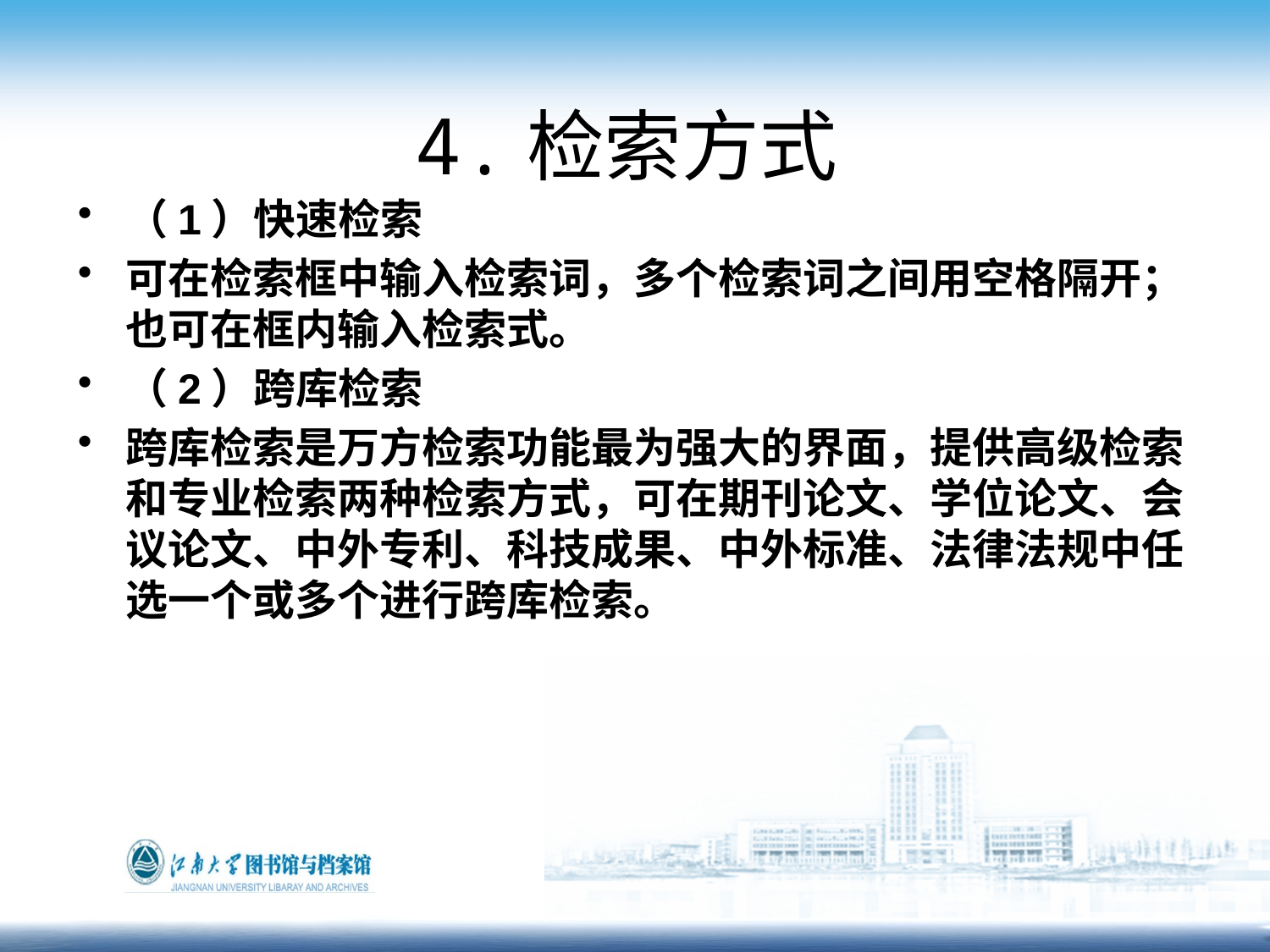

# 4.检索方式
（1）快速检索
可在检索框中输入检索词，多个检索词之间用空格隔开；也可在框内输入检索式。
（2）跨库检索
跨库检索是万方检索功能最为强大的界面，提供高级检索和专业检索两种检索方式，可在期刊论文、学位论文、会议论文、中外专利、科技成果、中外标准、法律法规中任选一个或多个进行跨库检索。